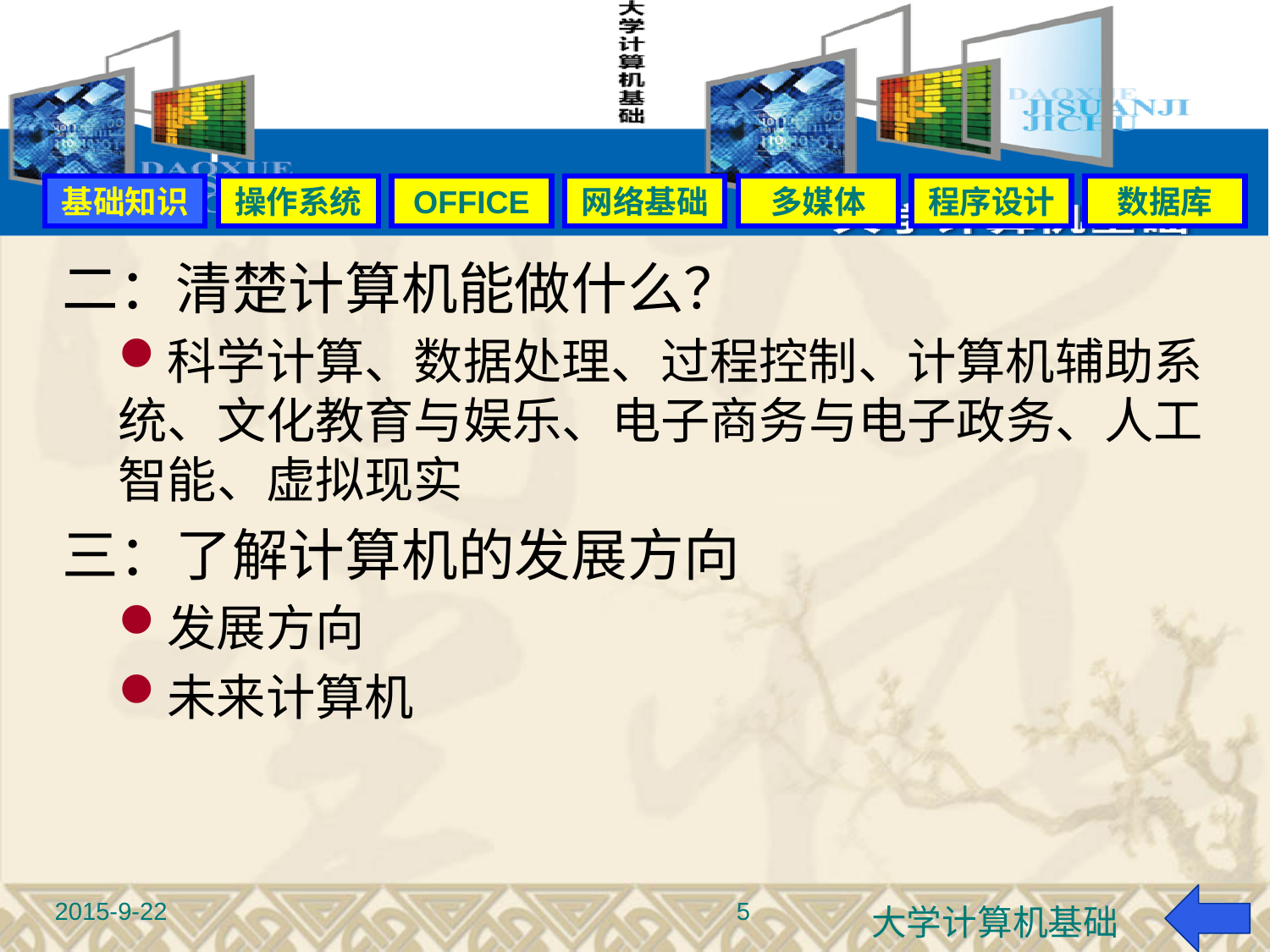

#
基础知识
操作系统
OFFICE
网络基础
多媒体
程序设计
数据库
二：清楚计算机能做什么？
科学计算、数据处理、过程控制、计算机辅助系统、文化教育与娱乐、电子商务与电子政务、人工智能、虚拟现实
三：了解计算机的发展方向
发展方向
未来计算机

5
2015-9-22